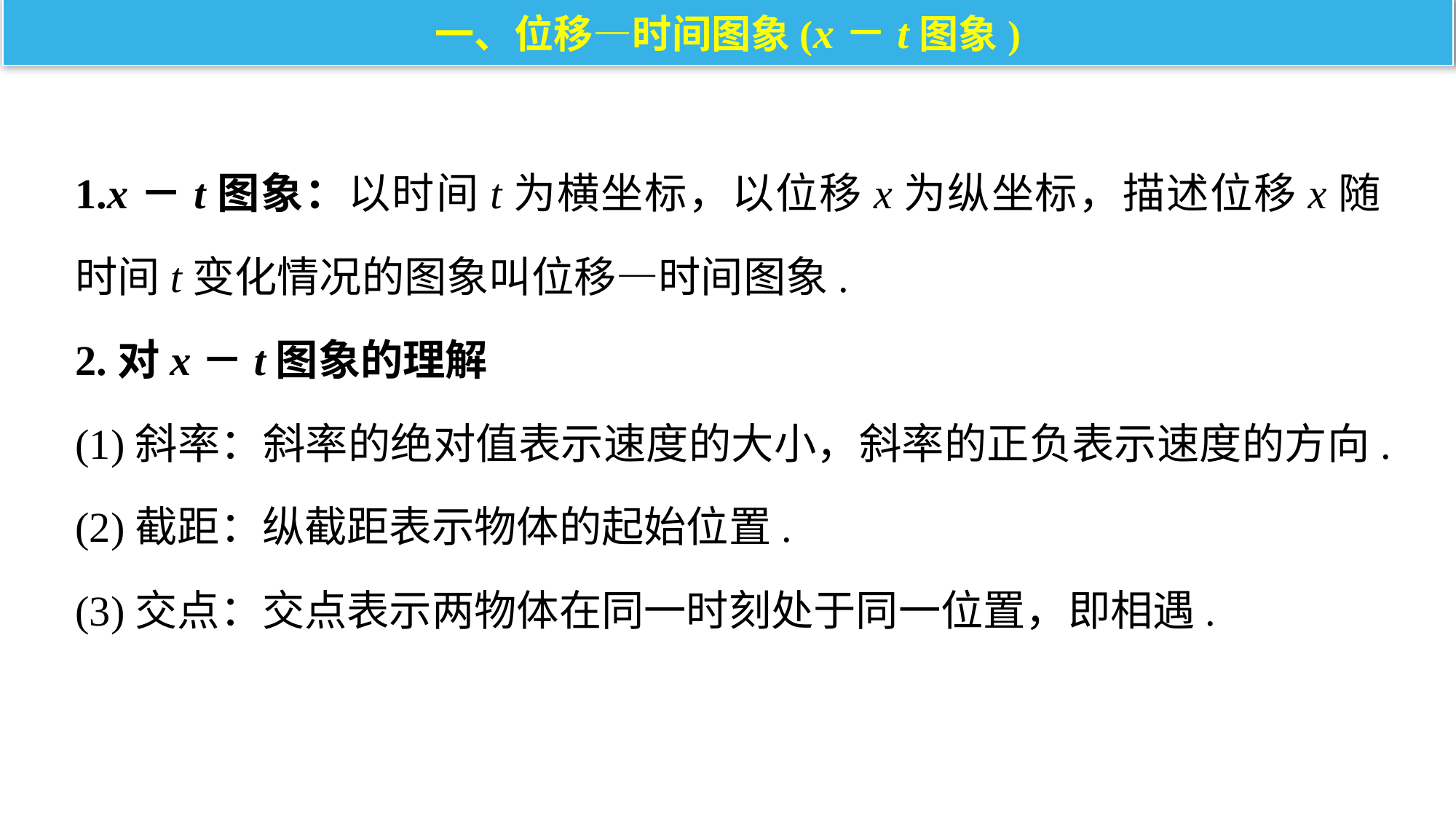

一、位移—时间图象(x－t图象)
1.x－t图象：以时间t为横坐标，以位移x为纵坐标，描述位移x随时间t变化情况的图象叫位移—时间图象.
2.对x－t图象的理解
(1)斜率：斜率的绝对值表示速度的大小，斜率的正负表示速度的方向.
(2)截距：纵截距表示物体的起始位置.
(3)交点：交点表示两物体在同一时刻处于同一位置，即相遇.